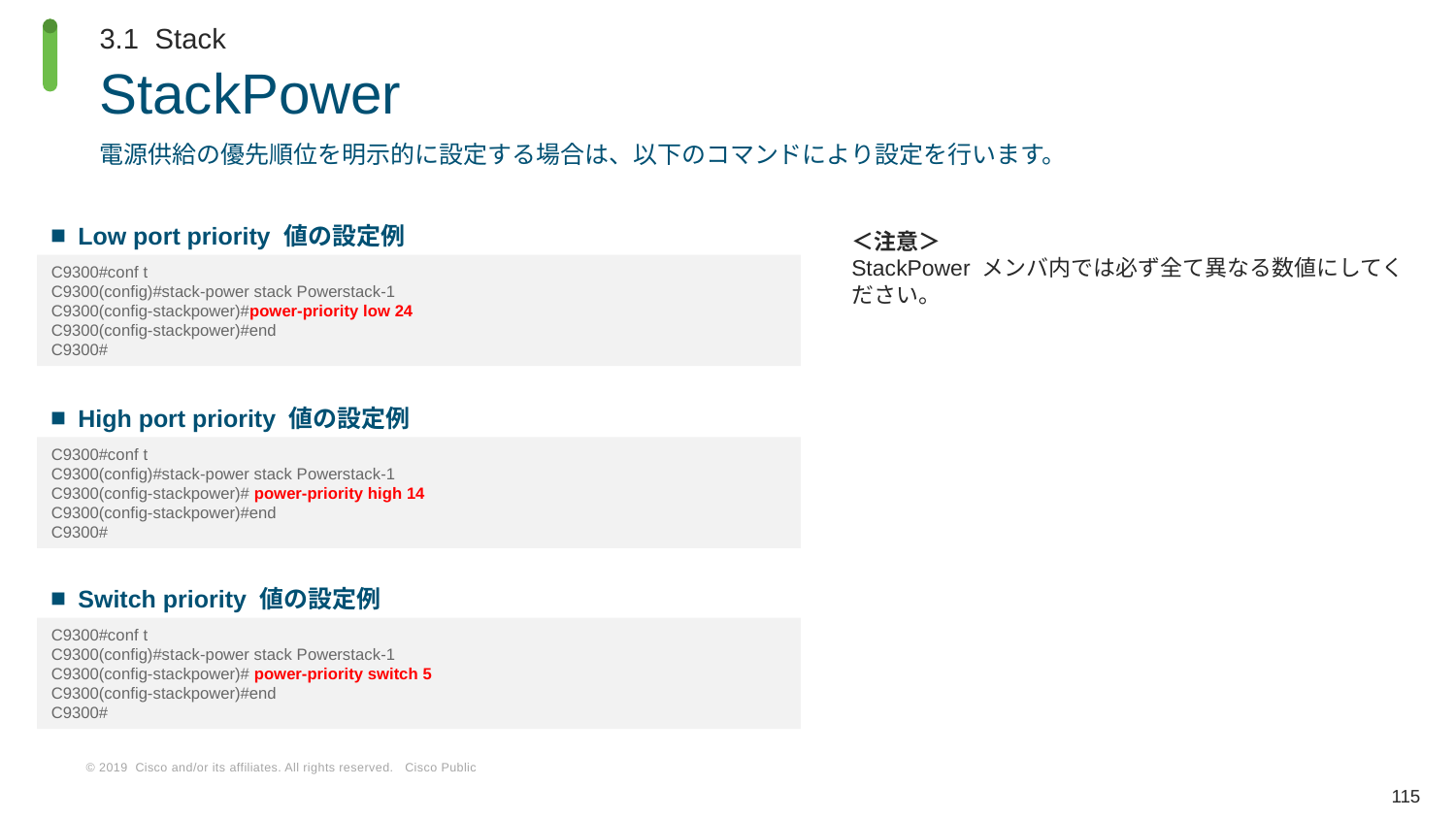

3.1  Stack
# StackPower
電源供給の優先順位を明示的に設定する場合は、以下のコマンドにより設定を行います。
Low port priority 値の設定例
＜注意＞
StackPower メンバ内では必ず全て異なる数値にしてください。
C9300#conf t
C9300(config)#stack-power stack Powerstack-1
C9300(config-stackpower)#power-priority low 24
C9300(config-stackpower)#end
C9300#
High port priority 値の設定例
C9300#conf t
C9300(config)#stack-power stack Powerstack-1
C9300(config-stackpower)# power-priority high 14
C9300(config-stackpower)#end
C9300#
Switch priority 値の設定例
C9300#conf t
C9300(config)#stack-power stack Powerstack-1
C9300(config-stackpower)# power-priority switch 5
C9300(config-stackpower)#end
C9300#
115